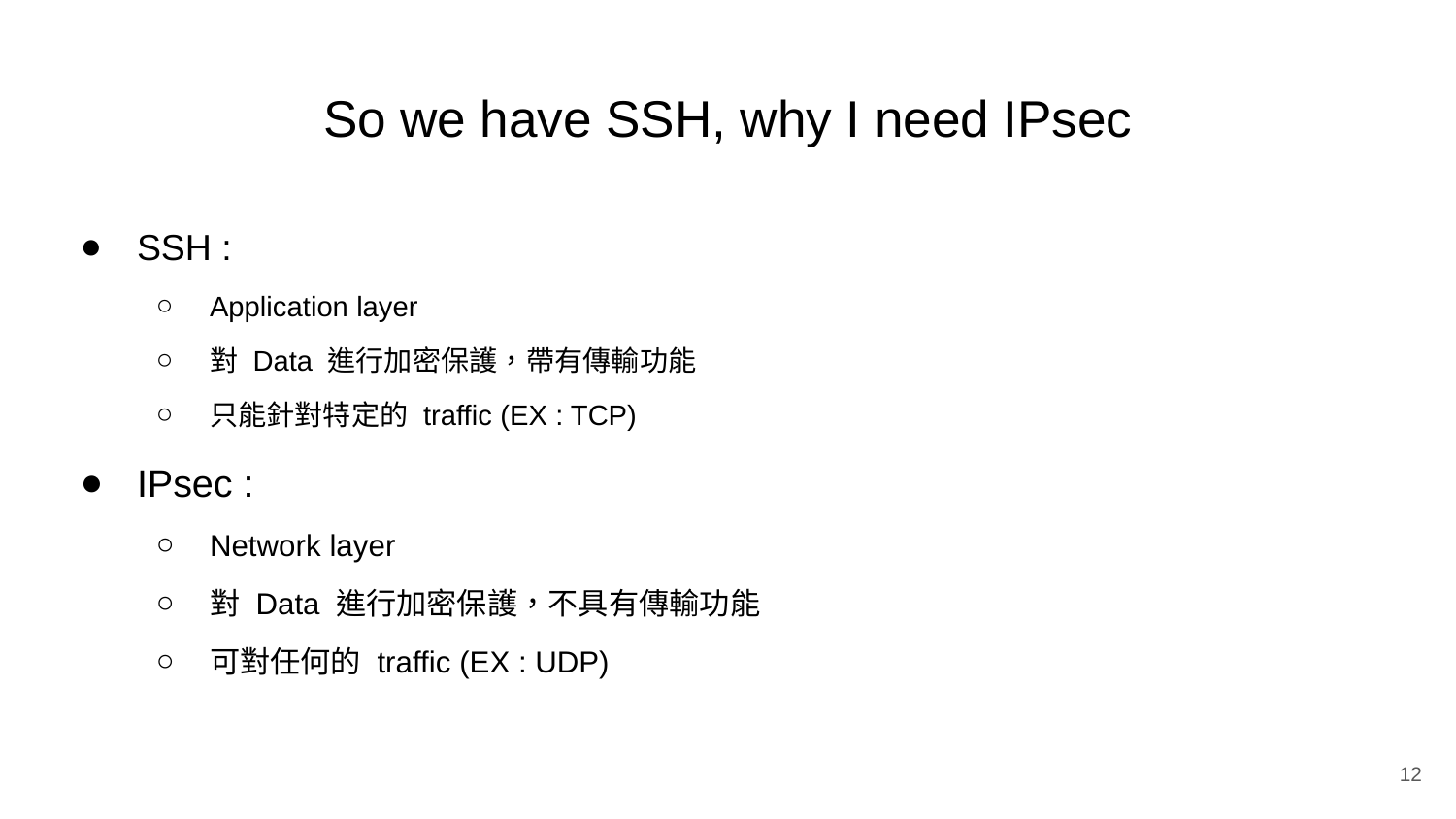

# So we have SSH, why I need IPsec
SSH :
Application layer
對 Data 進行加密保護，帶有傳輸功能
只能針對特定的 traffic (EX : TCP)
IPsec :
Network layer
對 Data 進行加密保護，不具有傳輸功能
可對任何的 traffic (EX : UDP)

12